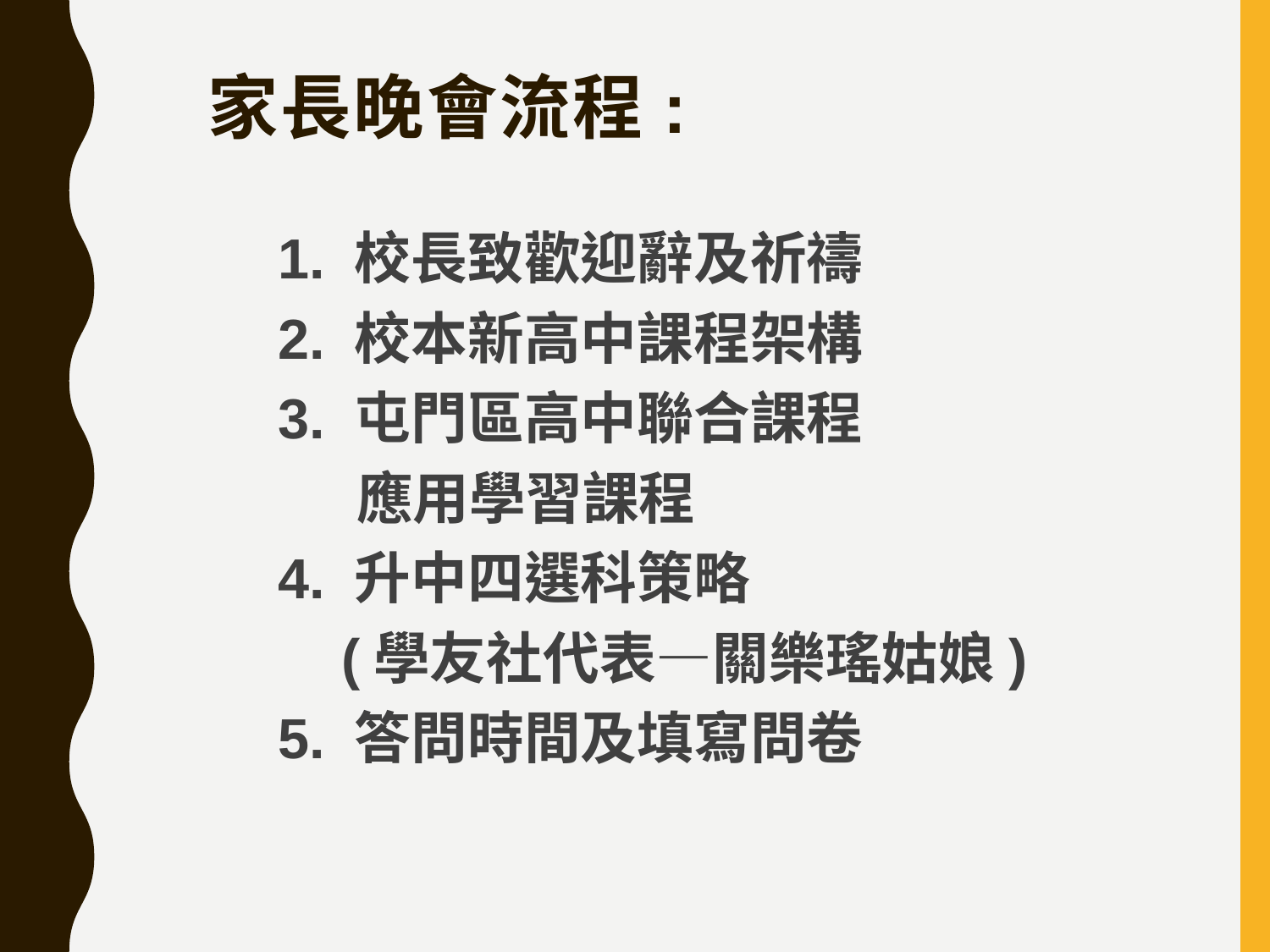

# 家長晚會流程:

1. 校長致歡迎辭及祈禱
2. 校本新高中課程架構
3. 屯門區高中聯合課程
     應用學習課程
4. 升中四選科策略
    (學友社代表—關樂瑤姑娘)
5. 答問時間及填寫問卷